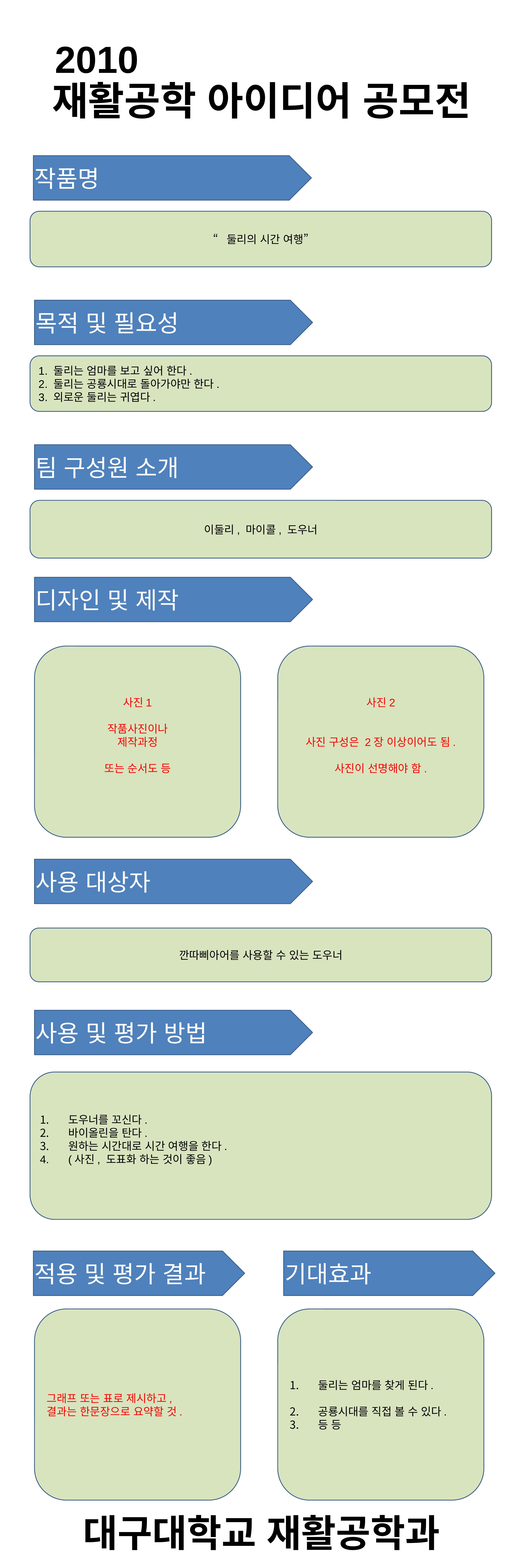

2010
재활공학 아이디어 공모전
작품명
“둘리의 시간 여행”
목적 및 필요성
 1. 둘리는 엄마를 보고 싶어 한다.
 2. 둘리는 공룡시대로 돌아가야만 한다.
 3. 외로운 둘리는 귀엽다.
팀 구성원 소개
이둘리, 마이콜, 도우너
디자인 및 제작
사진1

작품사진이나
제작과정

또는 순서도 등

사진2

사진 구성은 2장 이상이어도 됨.

사진이 선명해야 함.

사용 대상자
깐따삐아어를 사용할 수 있는 도우너
사용 및 평가 방법
도우너를 꼬신다.
바이올린을 탄다.
원하는 시간대로 시간 여행을 한다.
(사진, 도표화 하는 것이 좋음)

적용 및 평가 결과
기대효과
그래프 또는 표로 제시하고,
결과는 한문장으로 요약할 것.
둘리는 엄마를 찾게 된다.

공룡시대를 직접 볼 수 있다.
등 등
대구대학교 재활공학과